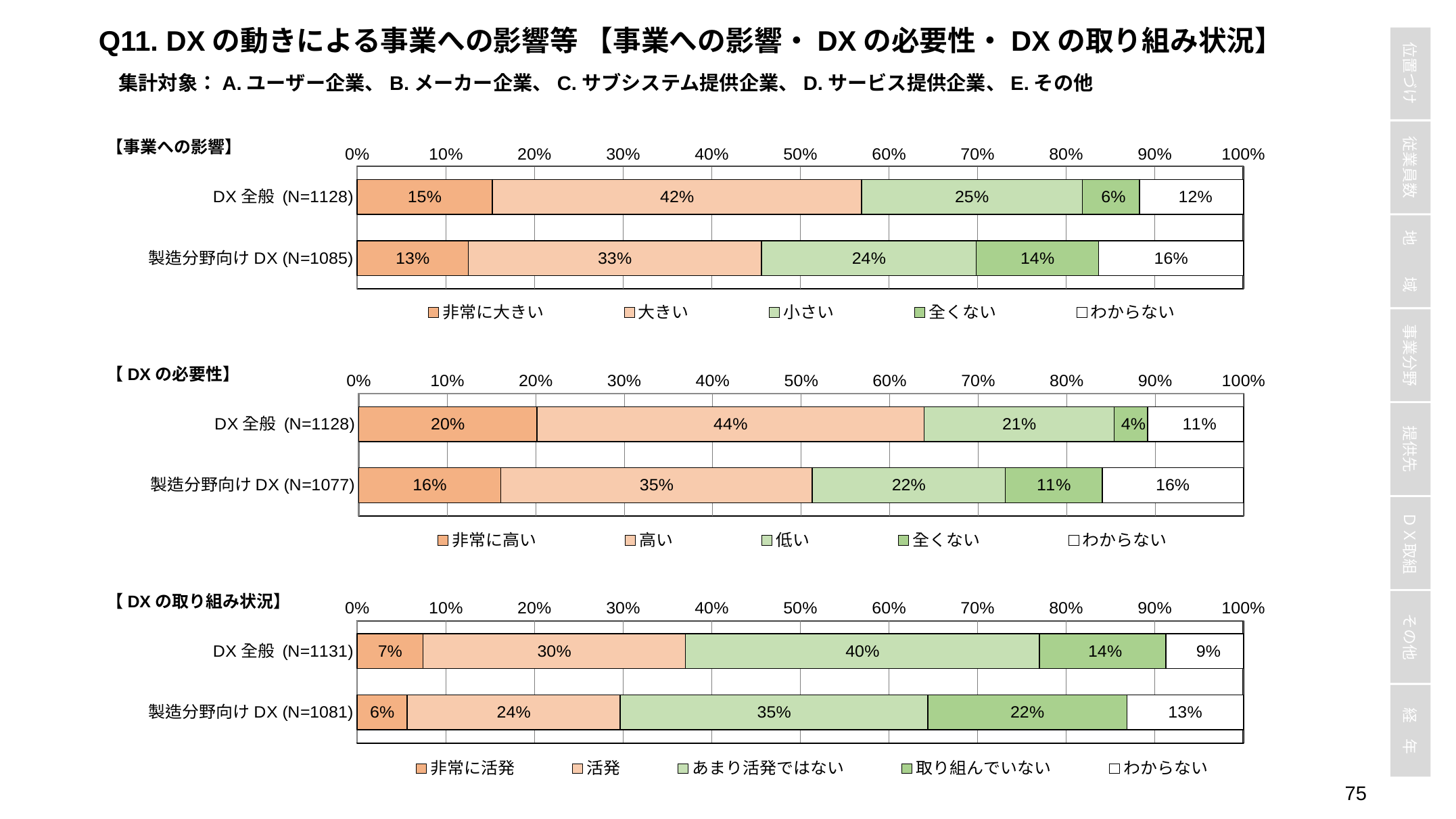

Q11. DXの動きによる事業への影響等 【事業への影響・DXの必要性・DXの取り組み状況】
集計対象：A.ユーザー企業、B.メーカー企業、C.サブシステム提供企業、D.サービス提供企業、E.その他
 【事業への影響】

### Chart

| Category | 非常に大きい | 大きい | 小さい | 全くない | わからない |
|---|---|---|---|---|---|
| DX全般 (N=1128) | 0.1524822695035461 | 0.4166666666666667 | 0.24911347517730498 | 0.06471631205673758 | 0.11702127659574468 |
| 製造分野向けDX (N=1085) | 0.12534562211981568 | 0.33087557603686635 | 0.2423963133640553 | 0.1382488479262673 | 0.1631336405529954 |
 【DXの必要性】

### Chart

| Category | 非常に高い | 高い | 低い | 全くない | わからない |
|---|---|---|---|---|---|
| DX全般 (N=1128) | 0.20124113475177305 | 0.4379432624113475 | 0.21453900709219859 | 0.038120567375886524 | 0.10815602836879433 |
| 製造分野向けDX (N=1077) | 0.1606313834726091 | 0.3519034354688951 | 0.2181987000928505 | 0.1095636025998143 | 0.15970287836583102 |
 【DXの取り組み状況】

### Chart

| Category | 非常に活発 | 活発 | あまり活発ではない | 取り組んでいない | わからない |
|---|---|---|---|---|---|
| DX全般 (N=1131) | 0.07427055702917772 | 0.29619805481874445 | 0.39964633068081346 | 0.14235190097259062 | 0.08753315649867374 |
| 製造分野向けDX (N=1081) | 0.056429232192414434 | 0.24051803885291398 | 0.34690101757631825 | 0.2247918593894542 | 0.13135985198889916 |
75